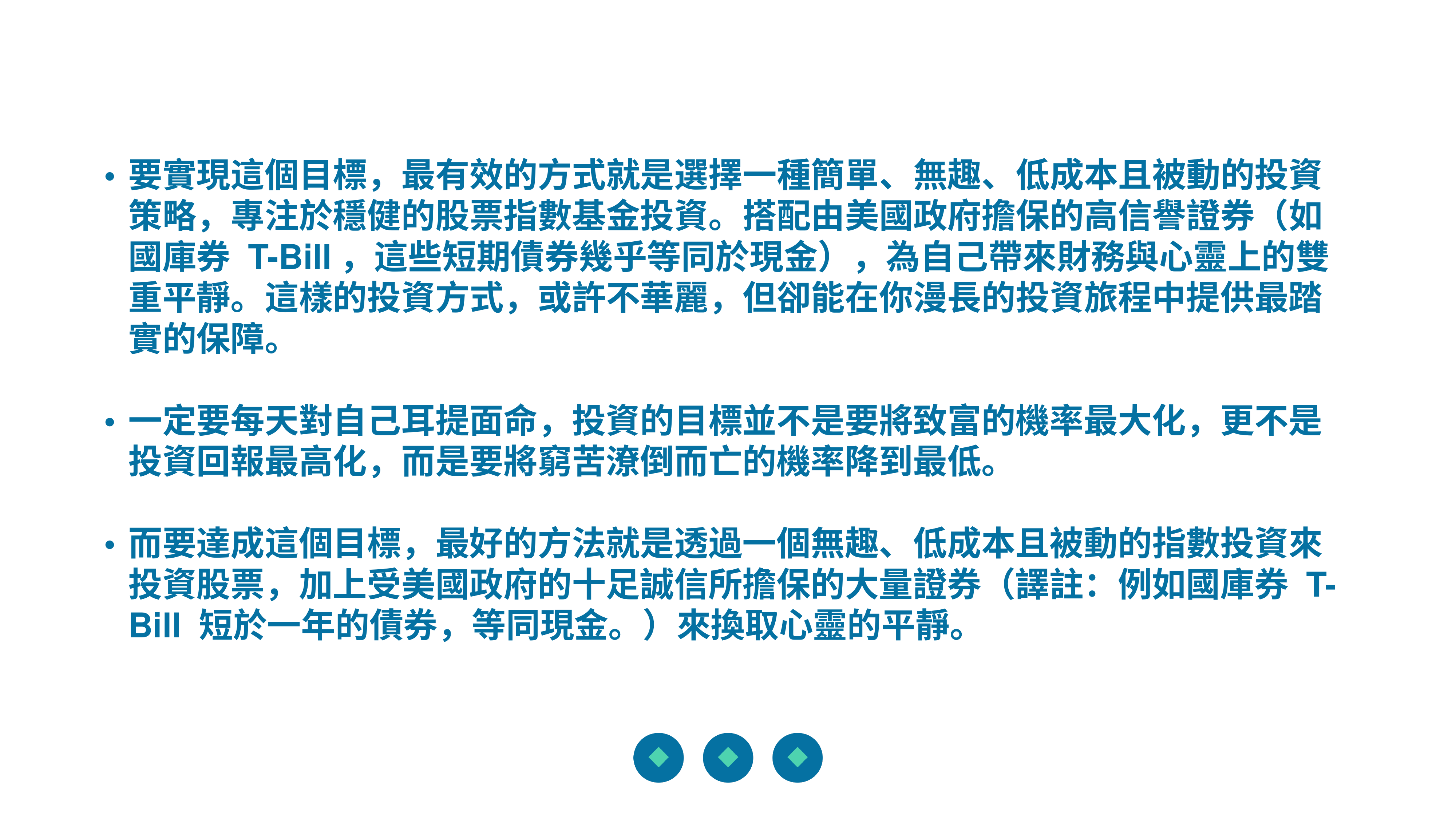

要實現這個目標，最有效的方式就是選擇一種簡單、無趣、低成本且被動的投資策略，專注於穩健的股票指數基金投資。搭配由美國政府擔保的高信譽證券（如國庫券 T-Bill，這些短期債券幾乎等同於現金），為自己帶來財務與心靈上的雙重平靜。這樣的投資方式，或許不華麗，但卻能在你漫長的投資旅程中提供最踏實的保障。

一定要每天對自己耳提面命，投資的目標並不是要將致富的機率最大化，更不是投資回報最高化，而是要將窮苦潦倒而亡的機率降到最低。

而要達成這個目標，最好的方法就是透過一個無趣、低成本且被動的指數投資來投資股票，加上受美國政府的十足誠信所擔保的大量證券（譯註：例如國庫券 T-Bill 短於一年的債券，等同現金。）來換取心靈的平靜。